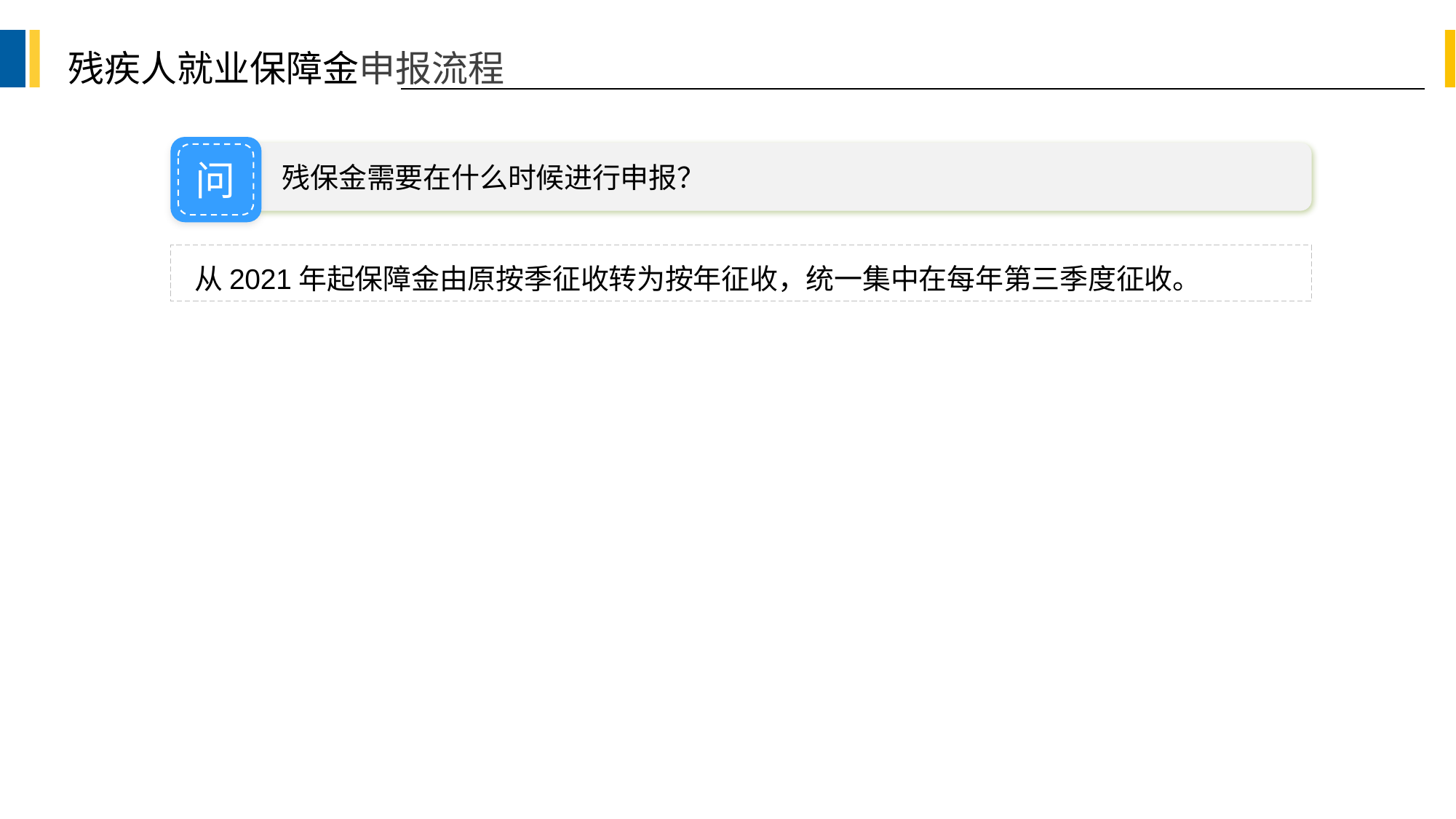

残疾人就业保障金申报流程

残保金需要在什么时候进行申报？
问
 从2021年起保障金由原按季征收转为按年征收，统一集中在每年第三季度征收。